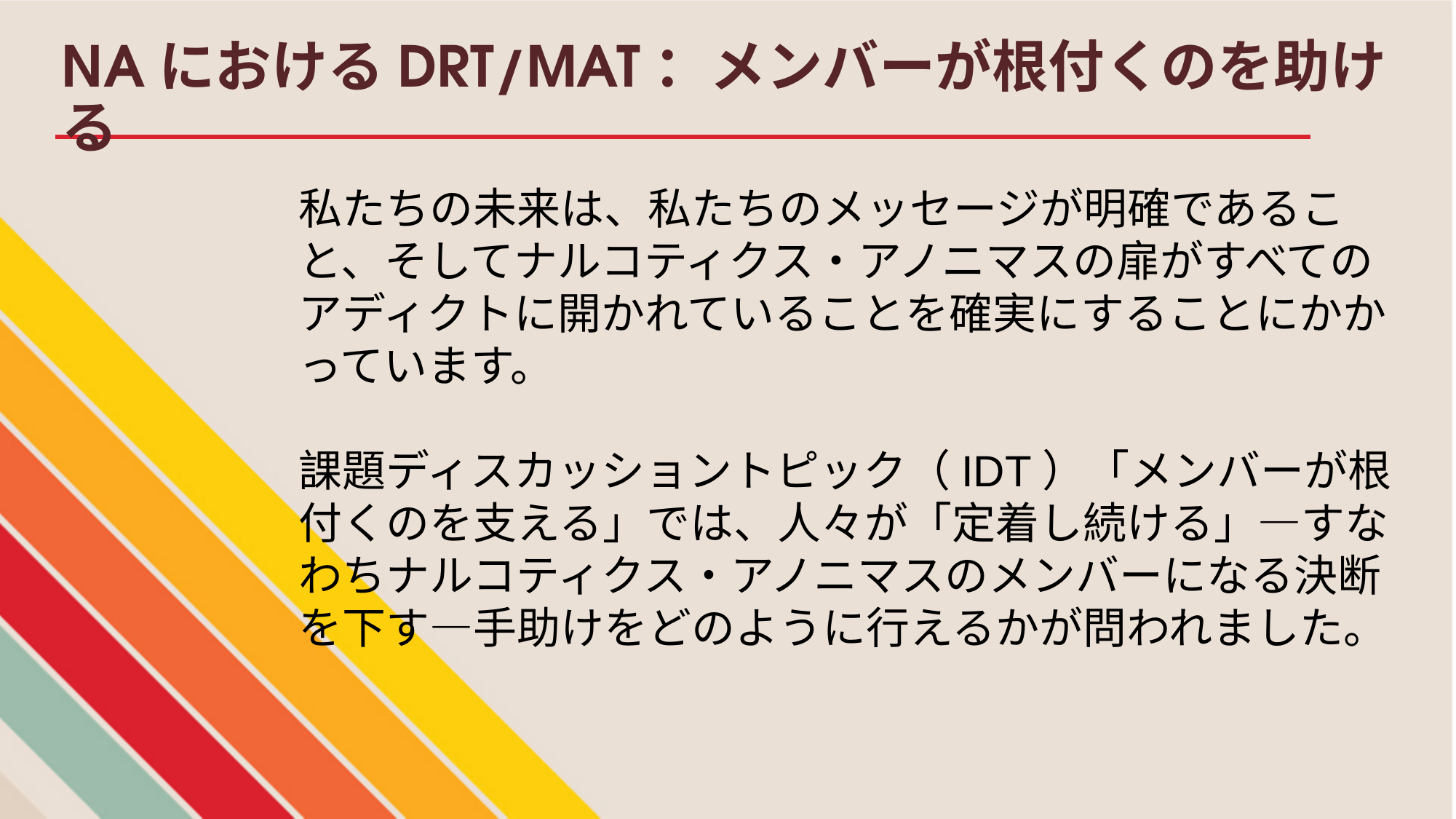

# NAにおけるDRT/MAT：メンバーが根付くのを助ける
私たちの未来は、私たちのメッセージが明確であること、そしてナルコティクス・アノニマスの扉がすべてのアディクトに開かれていることを確実にすることにかかっています。

課題ディスカッショントピック（IDT）「メンバーが根付くのを支える」では、人々が「定着し続ける」—すなわちナルコティクス・アノニマスのメンバーになる決断を下す—手助けをどのように行えるかが問われました。